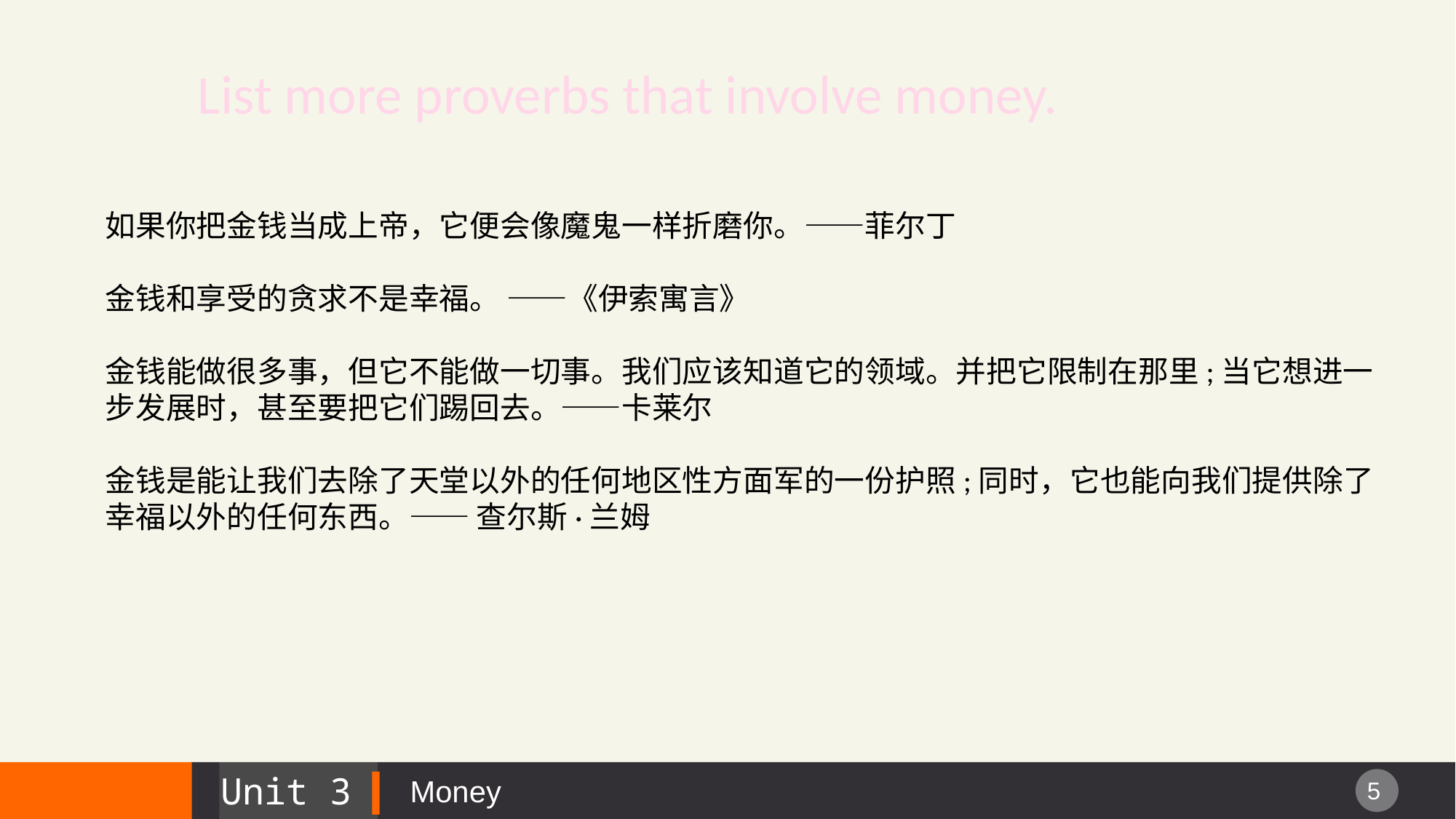

List more proverbs that involve money.
如果你把金钱当成上帝，它便会像魔鬼一样折磨你。——菲尔丁

金钱和享受的贪求不是幸福。 ——《伊索寓言》

金钱能做很多事，但它不能做一切事。我们应该知道它的领域。并把它限制在那里;当它想进一步发展时，甚至要把它们踢回去。——卡莱尔

金钱是能让我们去除了天堂以外的任何地区性方面军的一份护照;同时，它也能向我们提供除了幸福以外的任何东西。—— 查尔斯·兰姆